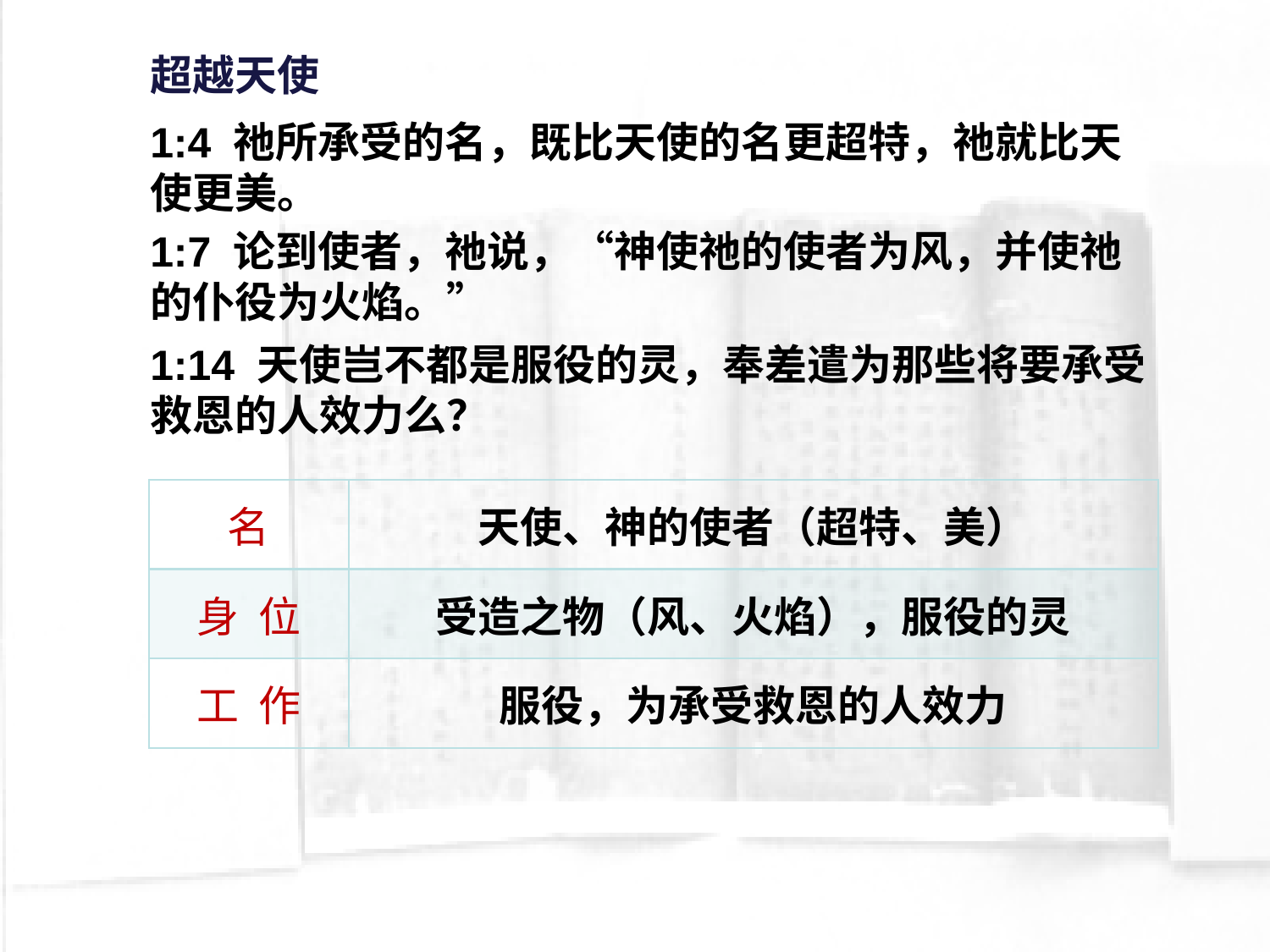

超越天使
1:4 祂所承受的名，既比天使的名更超特，祂就比天使更美。
1:7 论到使者，祂说，“神使祂的使者为风，并使祂的仆役为火焰。”
1:14 天使岂不都是服役的灵，奉差遣为那些将要承受救恩的人效力么？
| 名 | 天使、神的使者（超特、美） |
| --- | --- |
| 身 位 | 受造之物（风、火焰），服役的灵 |
| 工 作 | 服役，为承受救恩的人效力 |